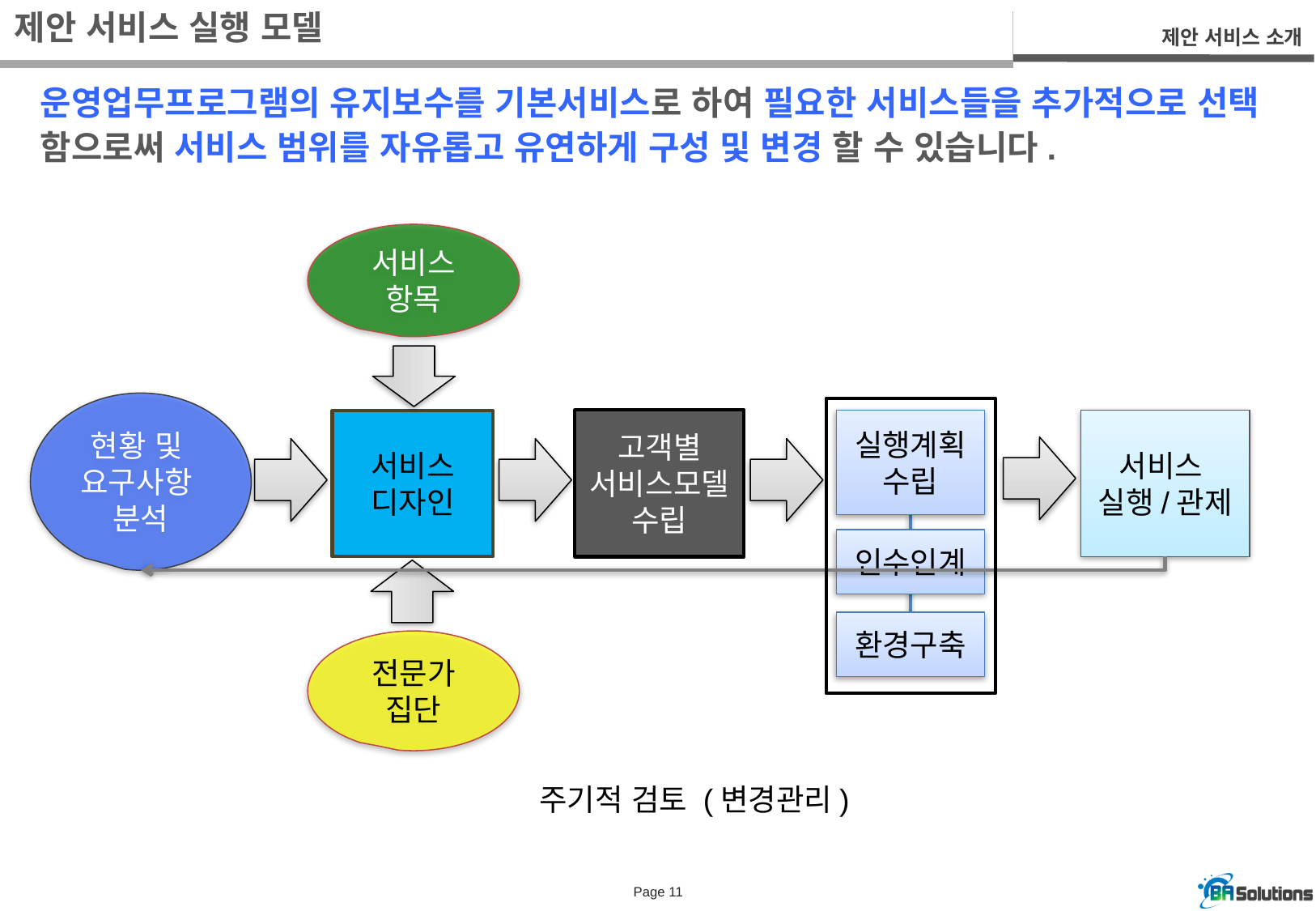

제안 서비스 실행 모델
제안 서비스 소개
운영업무프로그램의 유지보수를 기본서비스로 하여 필요한 서비스들을 추가적으로 선택
함으로써 서비스 범위를 자유롭고 유연하게 구성 및 변경 할 수 있습니다.
서비스
항목

현황 및
요구사항
분석

고객별
서비스모델 수립
실행계획 수립
서비스
실행/관제
서비스
디자인

인수인계

환경구축
전문가
집단
주기적 검토 (변경관리)